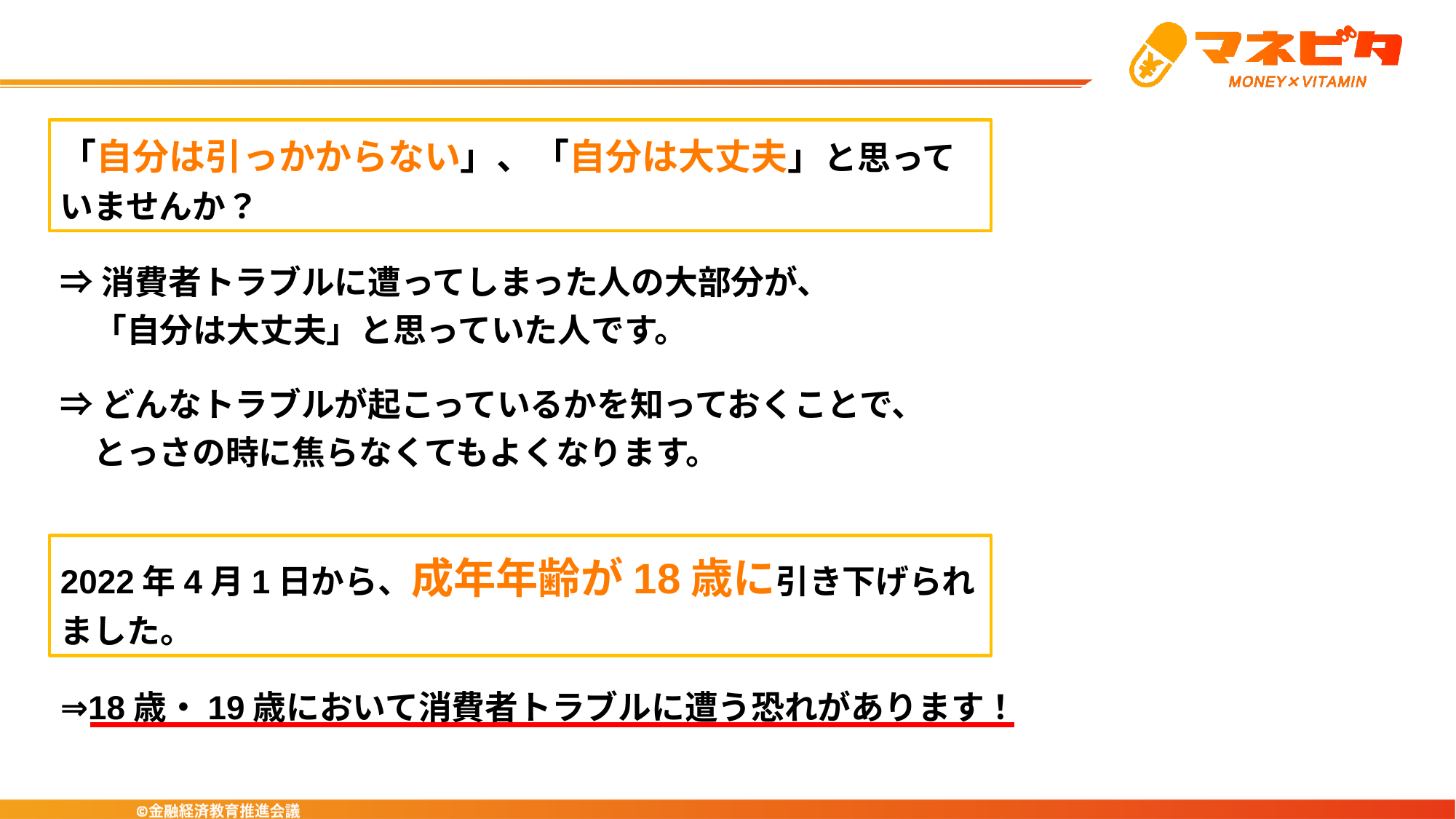

「自分は引っかからない」、「自分は大丈夫」と思っていませんか？
⇒消費者トラブルに遭ってしまった人の大部分が、
　「自分は大丈夫」と思っていた人です。
⇒どんなトラブルが起こっているかを知っておくことで、
　とっさの時に焦らなくてもよくなります。
2022年4月1日から、成年年齢が18歳に引き下げられました。
⇒18歳・19歳において消費者トラブルに遭う恐れがあります！